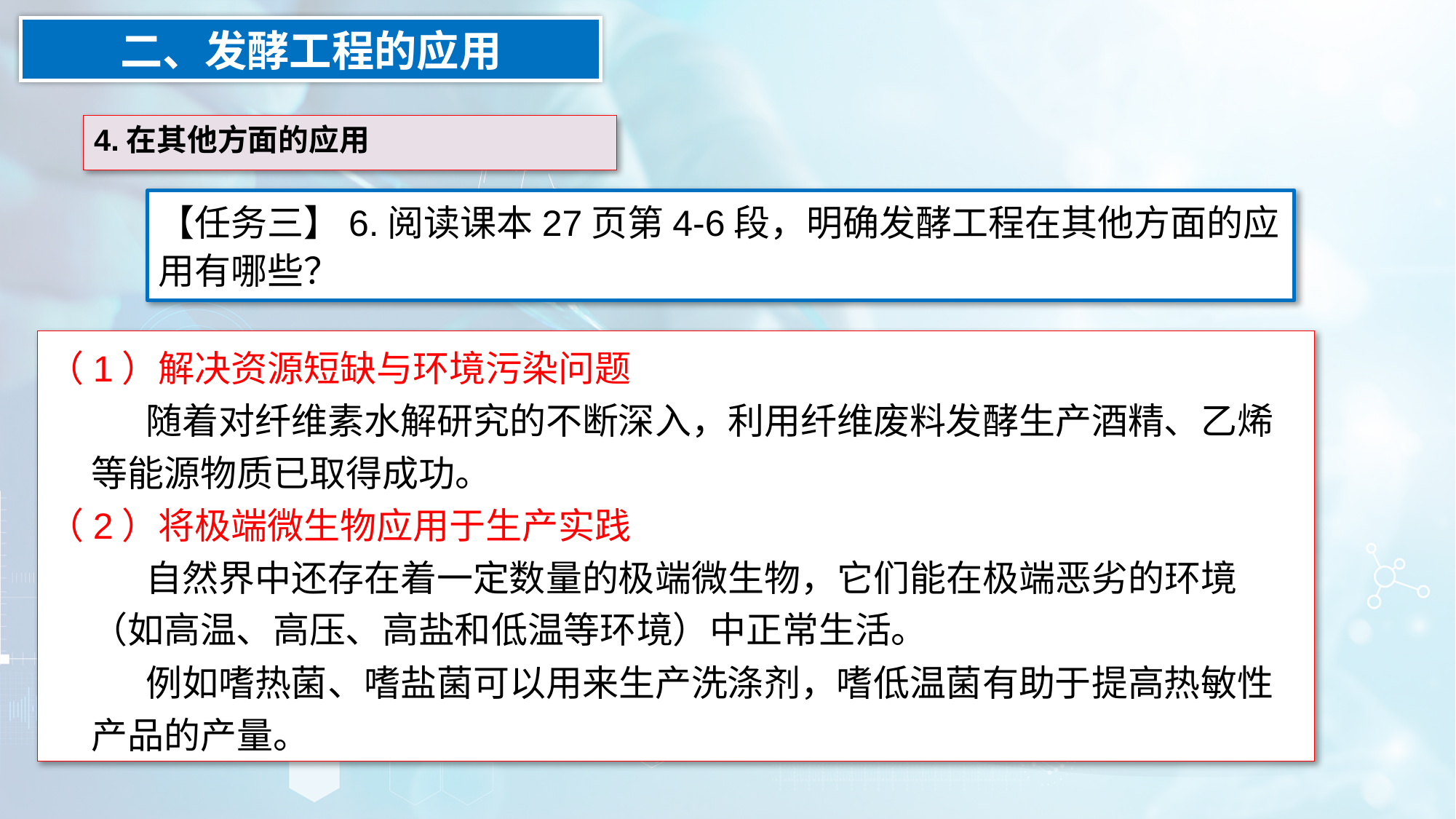

二、发酵工程的应用
4.在其他方面的应用
【任务三】6.阅读课本27页第4-6段，明确发酵工程在其他方面的应用有哪些？
（1）解决资源短缺与环境污染问题
随着对纤维素水解研究的不断深入，利用纤维废料发酵生产酒精、乙烯等能源物质已取得成功。
（2）将极端微生物应用于生产实践
自然界中还存在着一定数量的极端微生物，它们能在极端恶劣的环境（如高温、高压、高盐和低温等环境）中正常生活。
例如嗜热菌、嗜盐菌可以用来生产洗涤剂，嗜低温菌有助于提高热敏性产品的产量。